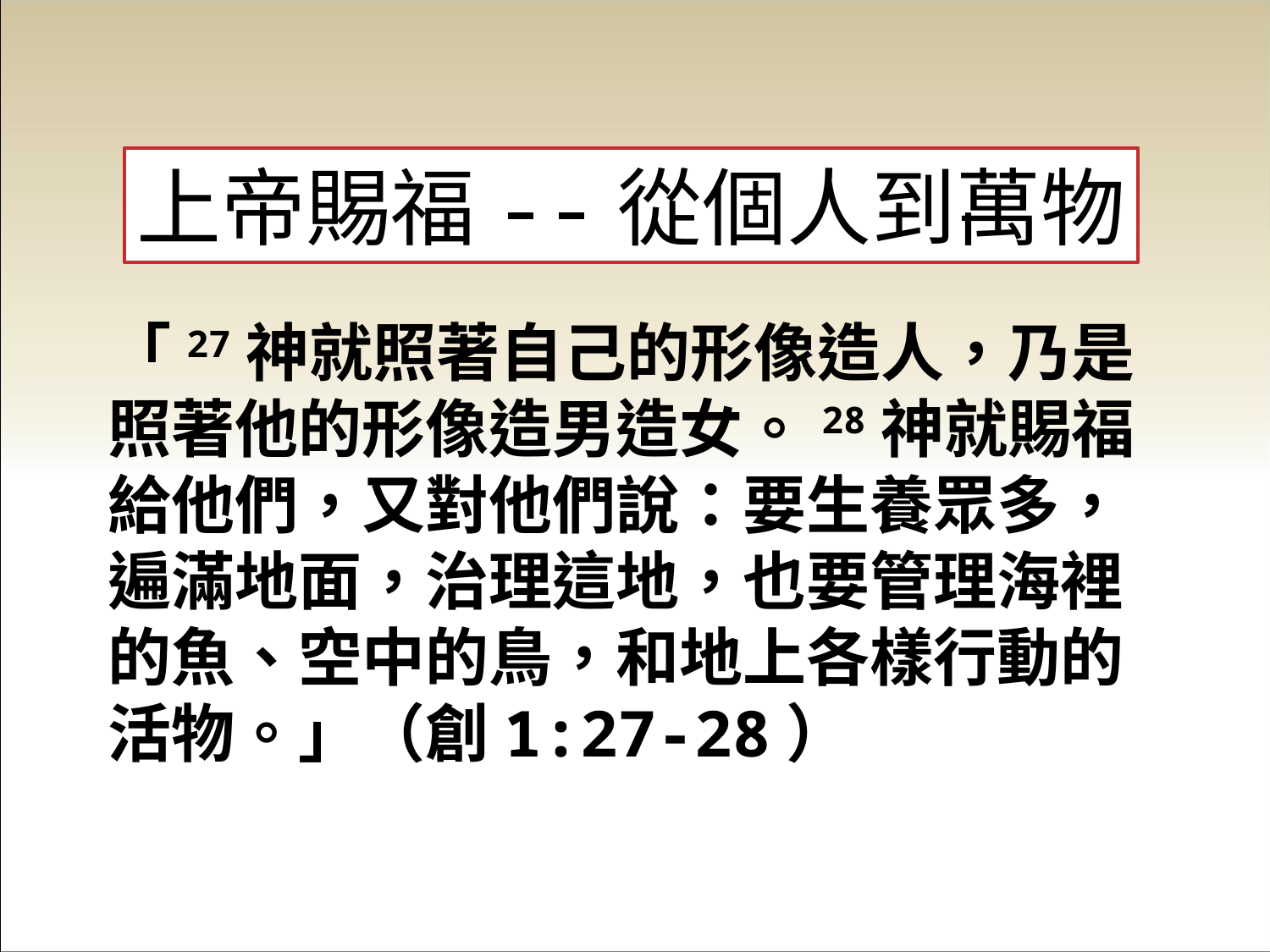

上帝賜福--從個人到萬物
「27神就照著自己的形像造人，乃是照著他的形像造男造女。28神就賜福給他們，又對他們說：要生養眾多，遍滿地面，治理這地，也要管理海裡的魚、空中的鳥，和地上各樣行動的活物。」（創1:27-28）